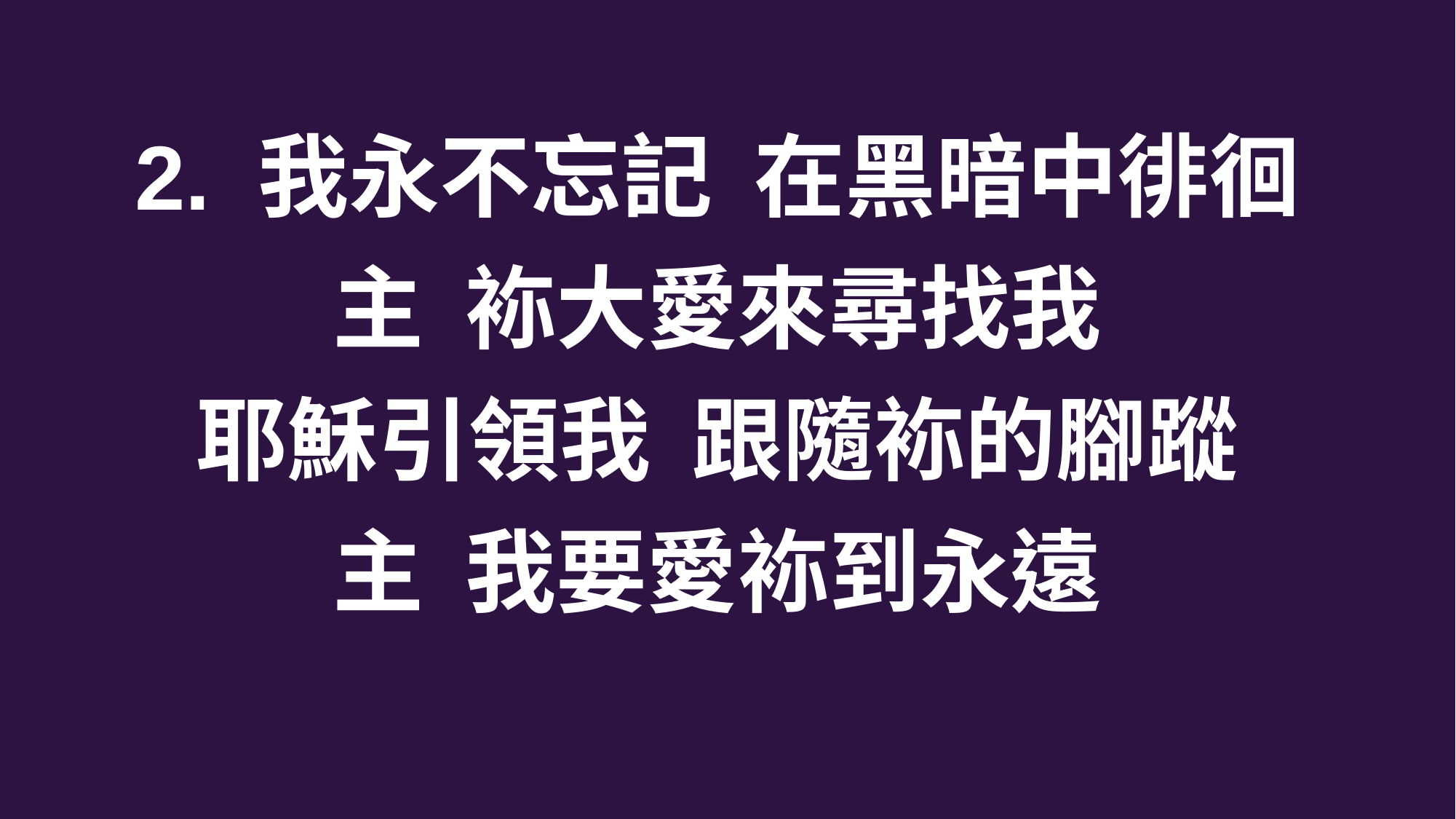

2. 我永不忘記  在黑暗中徘徊
主  袮大愛來尋找我
耶穌引領我  跟隨袮的腳蹤
主  我要愛袮到永遠